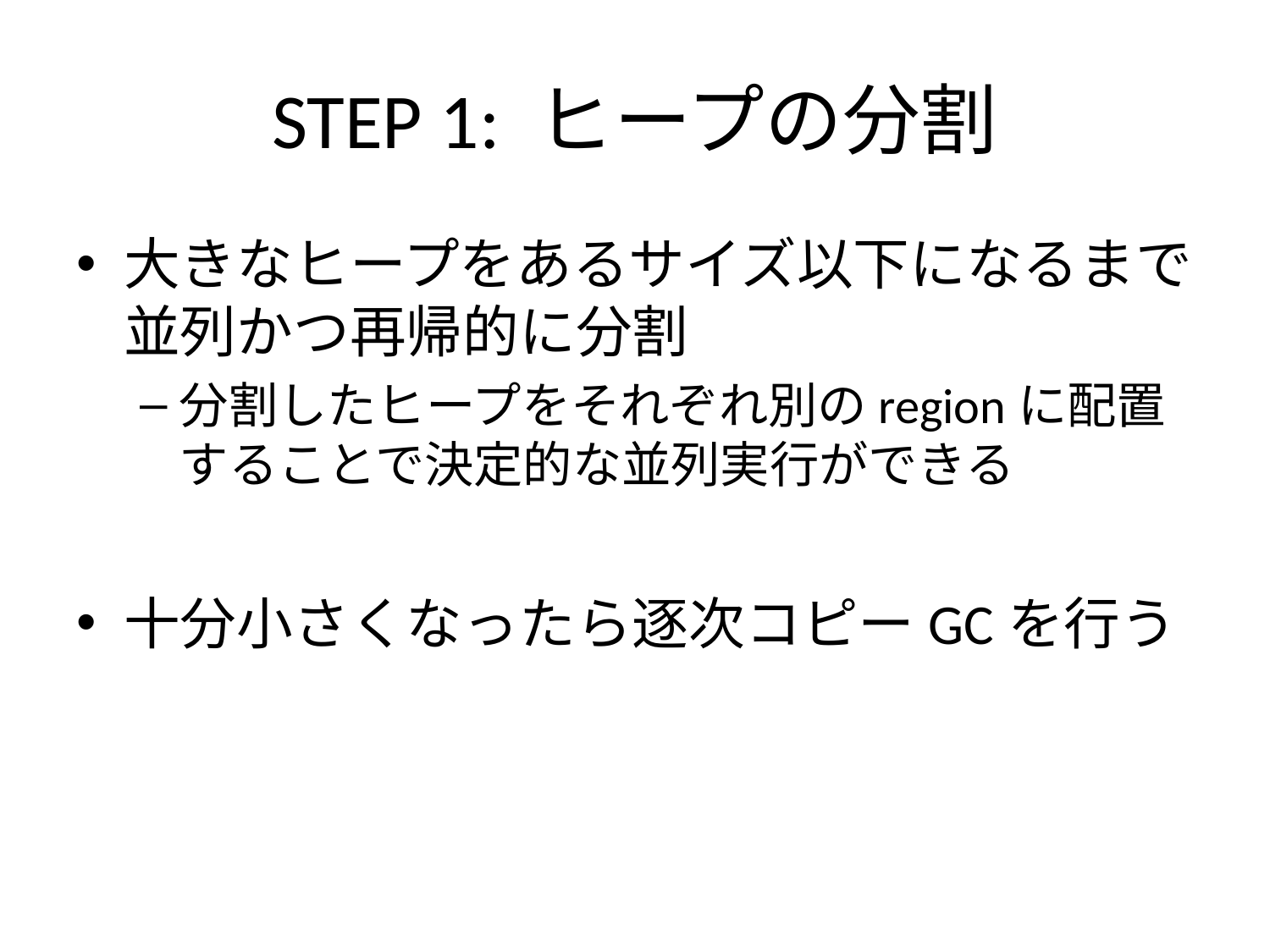

# STEP 1: ヒープの分割
大きなヒープをあるサイズ以下になるまで
並列かつ再帰的に分割
分割したヒープをそれぞれ別のregionに配置することで決定的な並列実行ができる

十分小さくなったら逐次コピーGCを行う